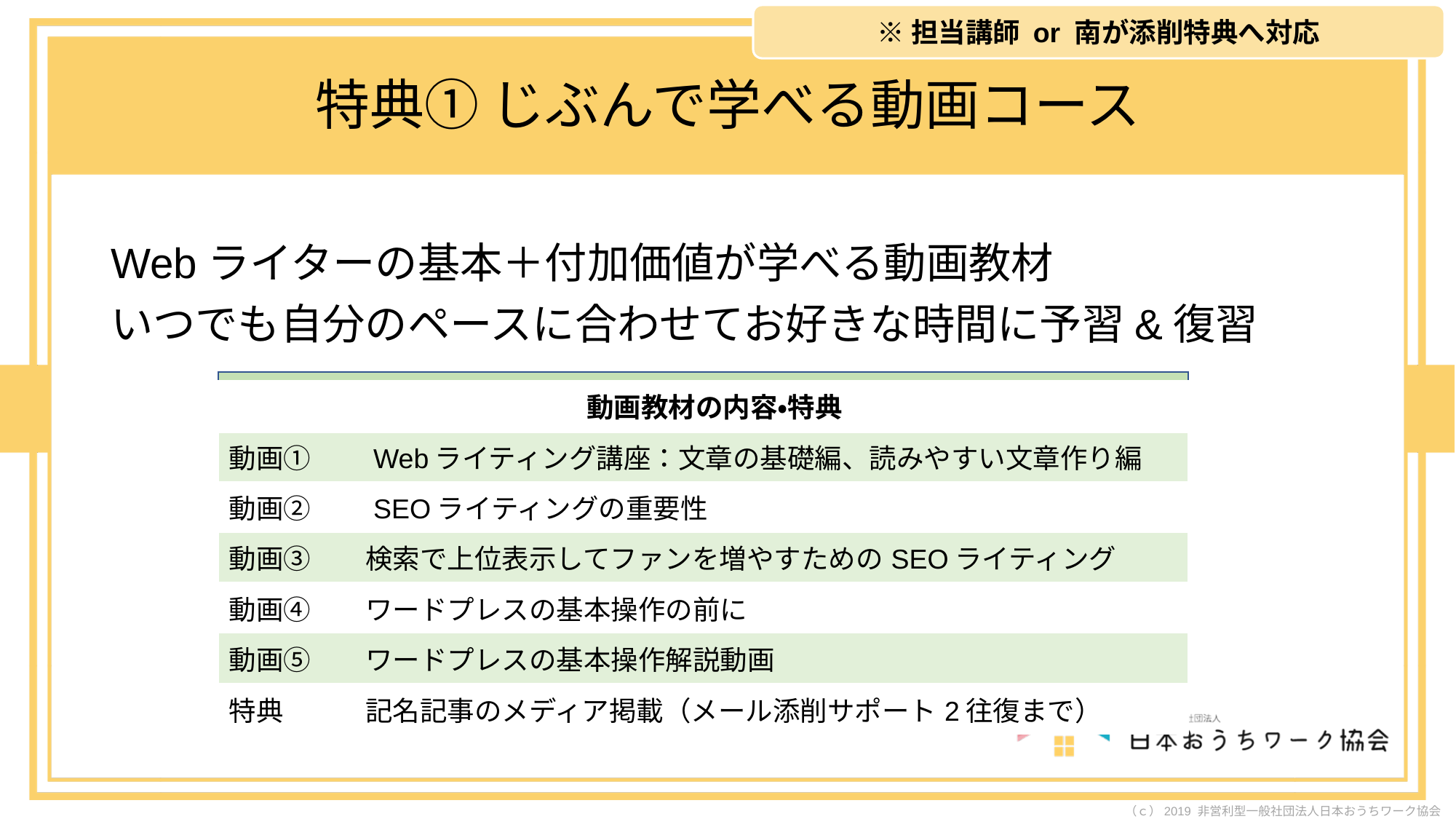

※担当講師 or 南が添削特典へ対応
# 特典① じぶんで学べる動画コース
Webライターの基本＋付加価値が学べる動画教材
いつでも自分のペースに合わせてお好きな時間に予習&復習

| o動画教材の内容・特典 |
| --- |
| 動画①　　Webライティング講座：文章の基礎編、読みやすい文章作り編 |
| 動画②　　SEOライティングの重要性 |
| 動画③　　検索で上位表示してファンを増やすためのSEOライティング |
| 動画④　　ワードプレスの基本操作の前に |
| 動画⑤　　ワードプレスの基本操作解説動画 |
| 特典　　　記名記事のメディア掲載（メール添削サポート2往復まで） |